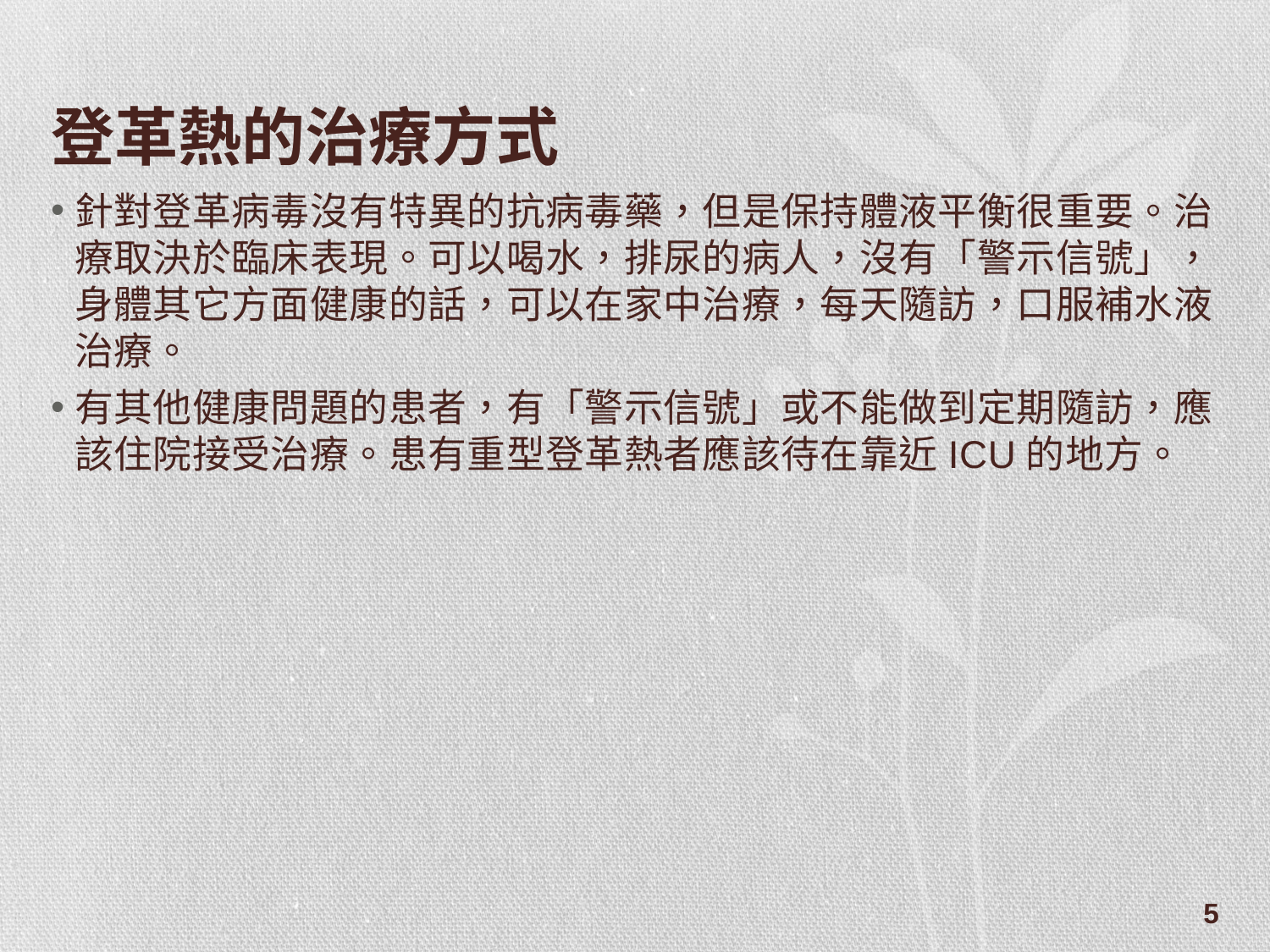

# 登革熱的治療方式
針對登革病毒沒有特異的抗病毒藥，但是保持體液平衡很重要。治療取決於臨床表現。可以喝水，排尿的病人，沒有「警示信號」，身體其它方面健康的話，可以在家中治療，每天隨訪，口服補水液治療。
有其他健康問題的患者，有「警示信號」或不能做到定期隨訪，應該住院接受治療。患有重型登革熱者應該待在靠近ICU的地方。
5